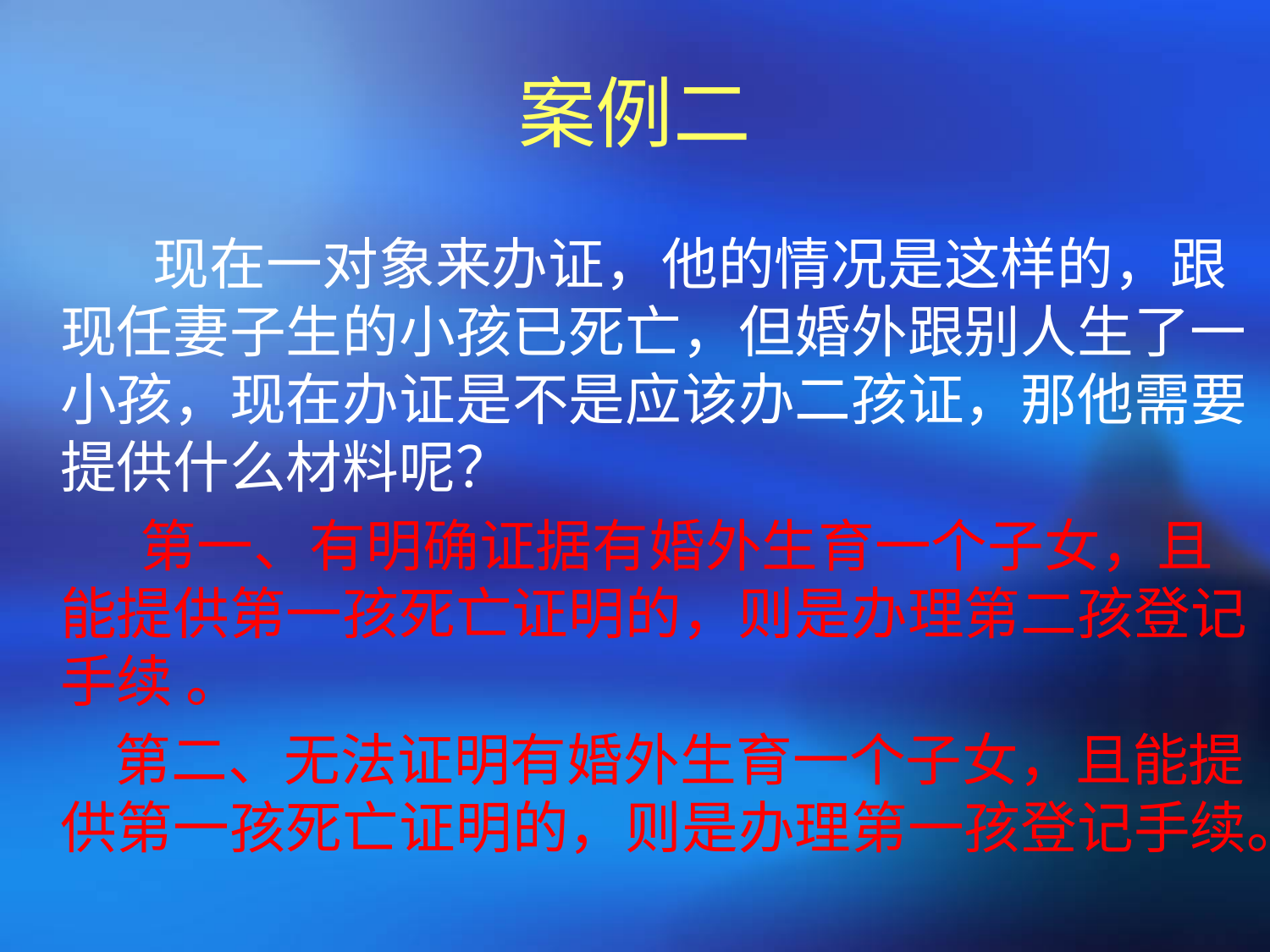

# 案例二
          现在一对象来办证，他的情况是这样的，跟现任妻子生的小孩已死亡，但婚外跟别人生了一小孩，现在办证是不是应该办二孩证，那他需要提供什么材料呢？
         第一、有明确证据有婚外生育一个子女，且能提供第一孩死亡证明的，则是办理第二孩登记手续 。
       第二、无法证明有婚外生育一个子女，且能提供第一孩死亡证明的，则是办理第一孩登记手续。